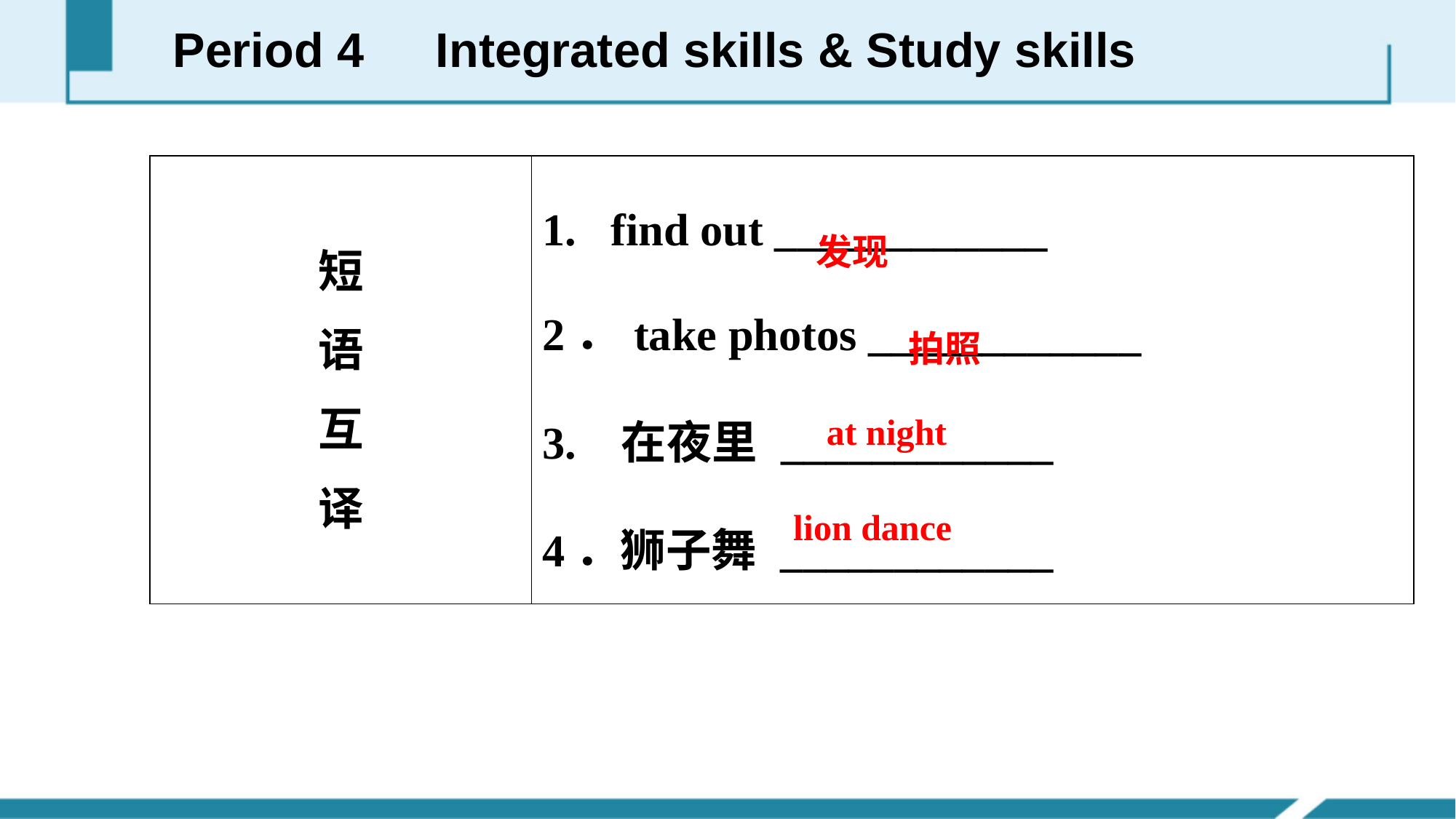

Period 4　Integrated skills & Study skills
| 短 语 互 译 | 1. find out \_\_\_\_\_\_\_\_\_\_\_\_ 2．take photos \_\_\_\_\_\_\_\_\_\_\_\_ 3. 在夜里 \_\_\_\_\_\_\_\_\_\_\_\_ 4．狮子舞 \_\_\_\_\_\_\_\_\_\_\_\_ |
| --- | --- |
发现
拍照

at night
lion dance